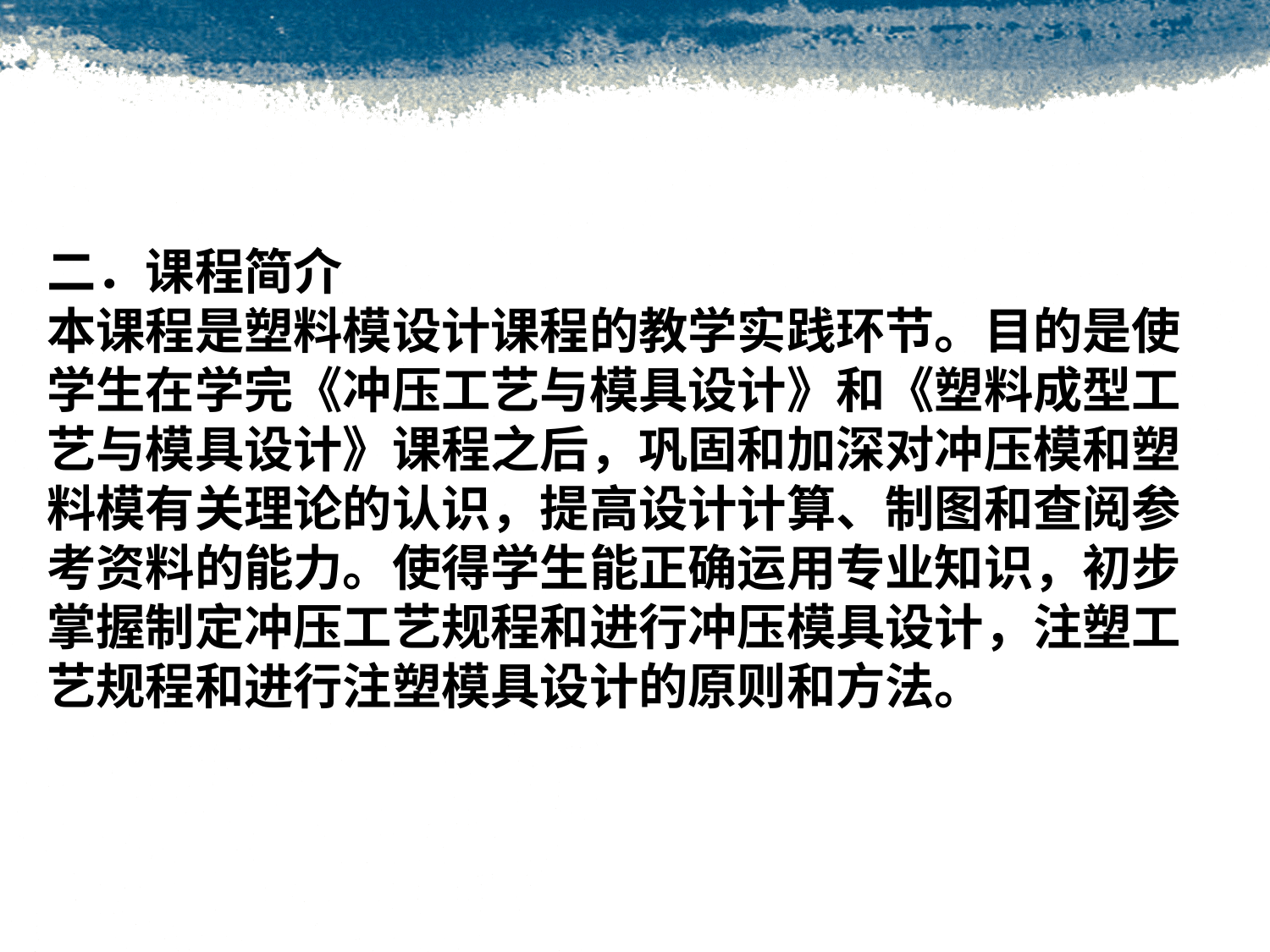

#
二．课程简介本课程是塑料模设计课程的教学实践环节。目的是使学生在学完《冲压工艺与模具设计》和《塑料成型工艺与模具设计》课程之后，巩固和加深对冲压模和塑料模有关理论的认识，提高设计计算、制图和查阅参考资料的能力。使得学生能正确运用专业知识，初步掌握制定冲压工艺规程和进行冲压模具设计，注塑工艺规程和进行注塑模具设计的原则和方法。